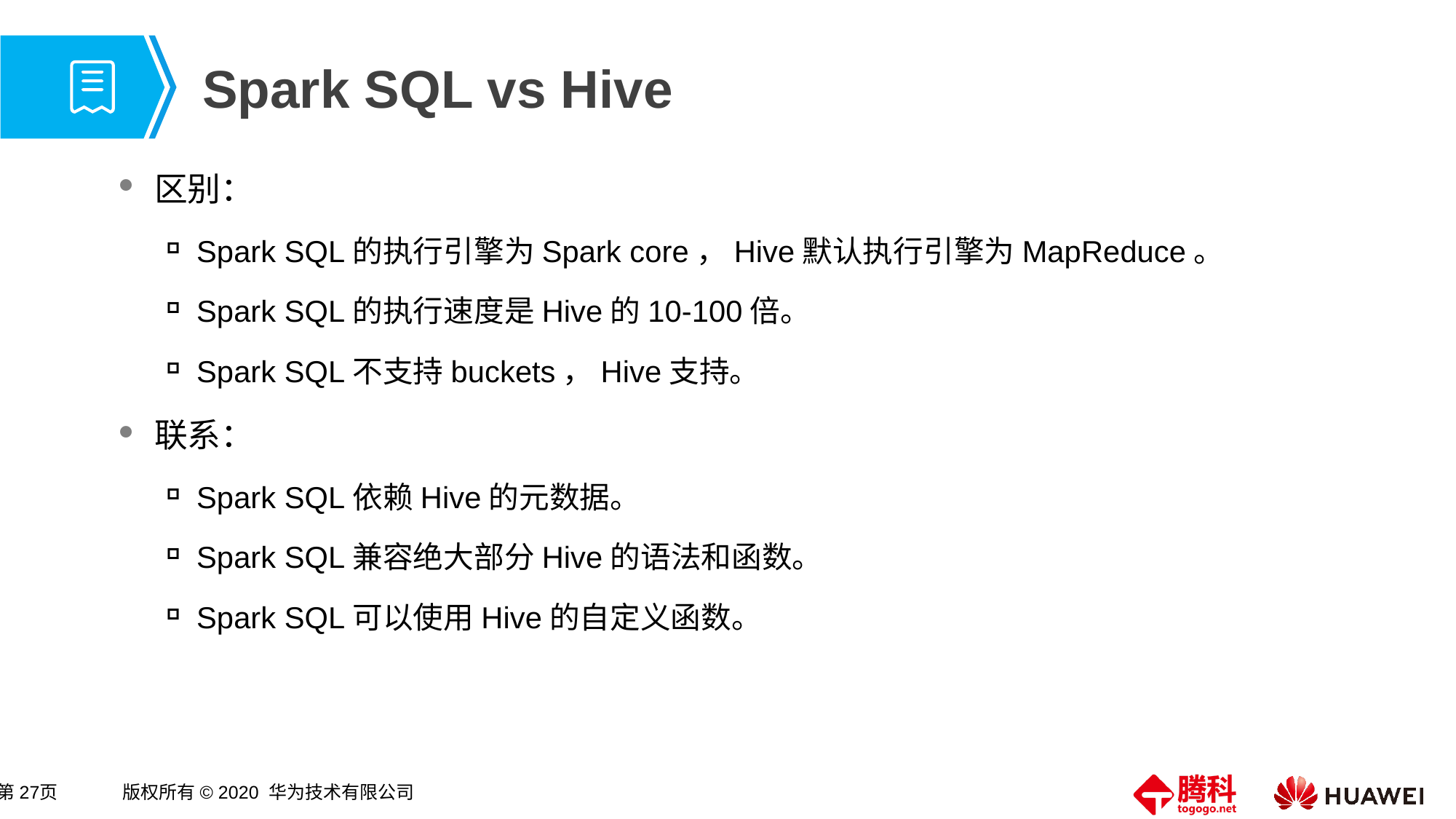

# Spark SQL vs Hive
区别：
Spark SQL的执行引擎为Spark core，Hive默认执行引擎为MapReduce。
Spark SQL的执行速度是Hive的10-100倍。
Spark SQL不支持buckets，Hive支持。
联系：
Spark SQL依赖Hive的元数据。
Spark SQL兼容绝大部分Hive的语法和函数。
Spark SQL可以使用Hive的自定义函数。